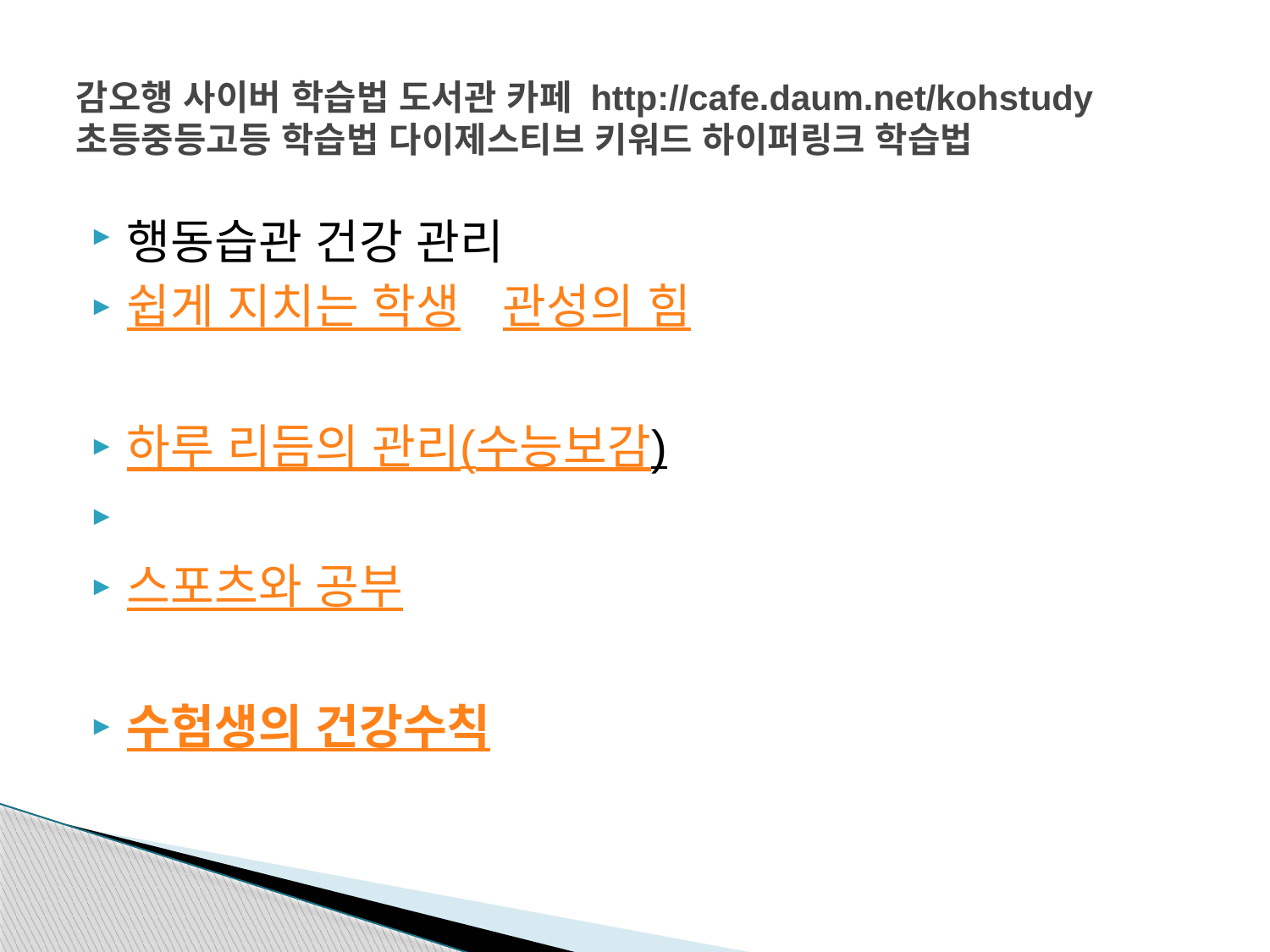

# 감오행 사이버 학습법 도서관 카페 http://cafe.daum.net/kohstudy 초등중등고등 학습법 다이제스티브 키워드 하이퍼링크 학습법
행동습관 건강 관리
쉽게 지치는 학생    관성의 힘

하루 리듬의 관리(수능보감)

스포츠와 공부

수험생의 건강수칙